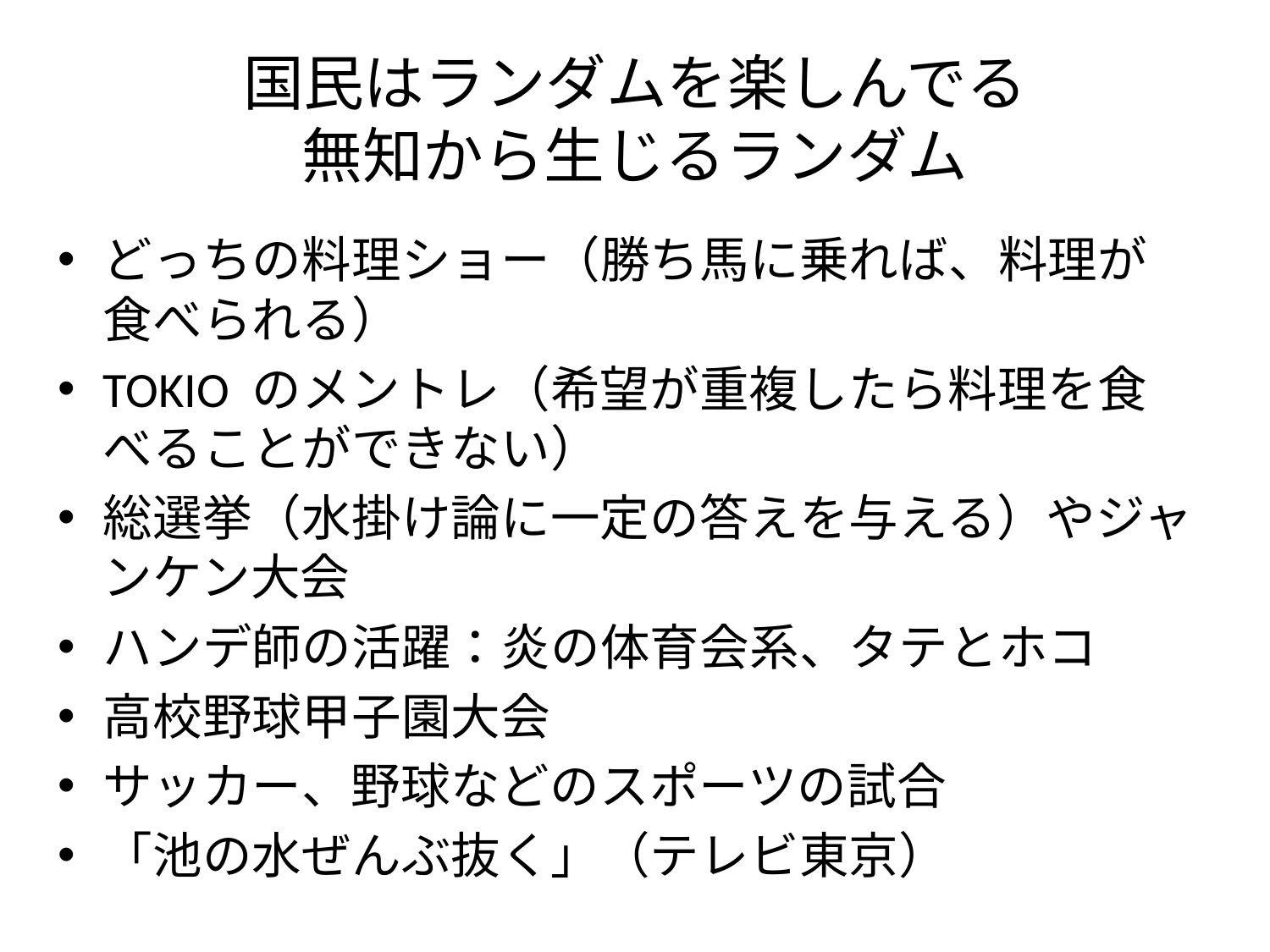

# 国民はランダムを楽しんでる 無知から生じるランダム
どっちの料理ショー（勝ち馬に乗れば、料理が食べられる）
TOKIO のメントレ（希望が重複したら料理を食べることができない）
総選挙（水掛け論に一定の答えを与える）やジャンケン大会
ハンデ師の活躍：炎の体育会系、タテとホコ
高校野球甲子園大会
サッカー、野球などのスポーツの試合
「池の水ぜんぶ抜く」（テレビ東京）